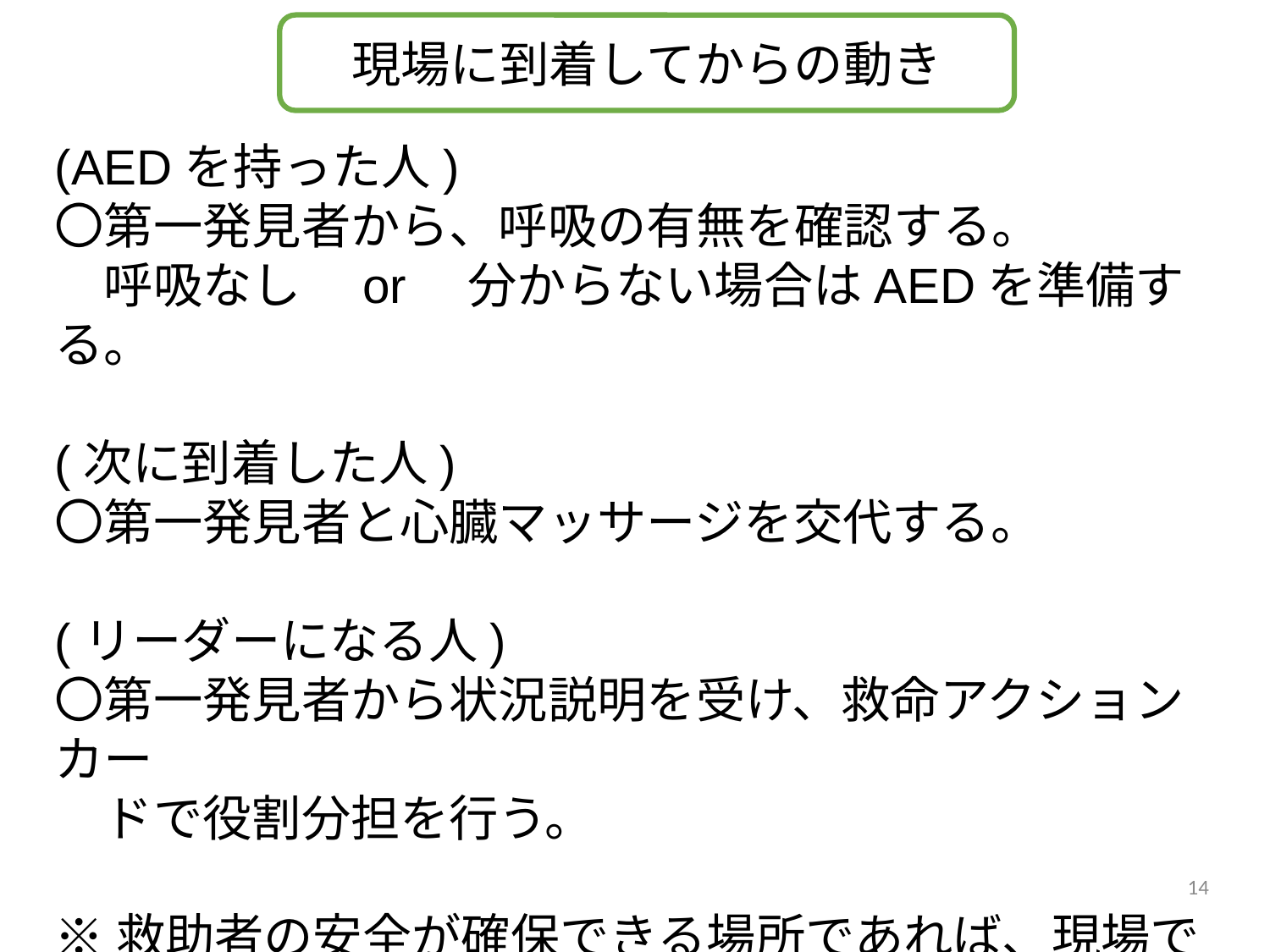

現場に到着してからの動き
(AEDを持った人)
〇第一発見者から、呼吸の有無を確認する。
　呼吸なし　or　分からない場合はAEDを準備する。

(次に到着した人)
〇第一発見者と心臓マッサージを交代する。

(リーダーになる人)
〇第一発見者から状況説明を受け、救命アクションカー
　ドで役割分担を行う。

※救助者の安全が確保できる場所であれば、現場で対
　応する。
14